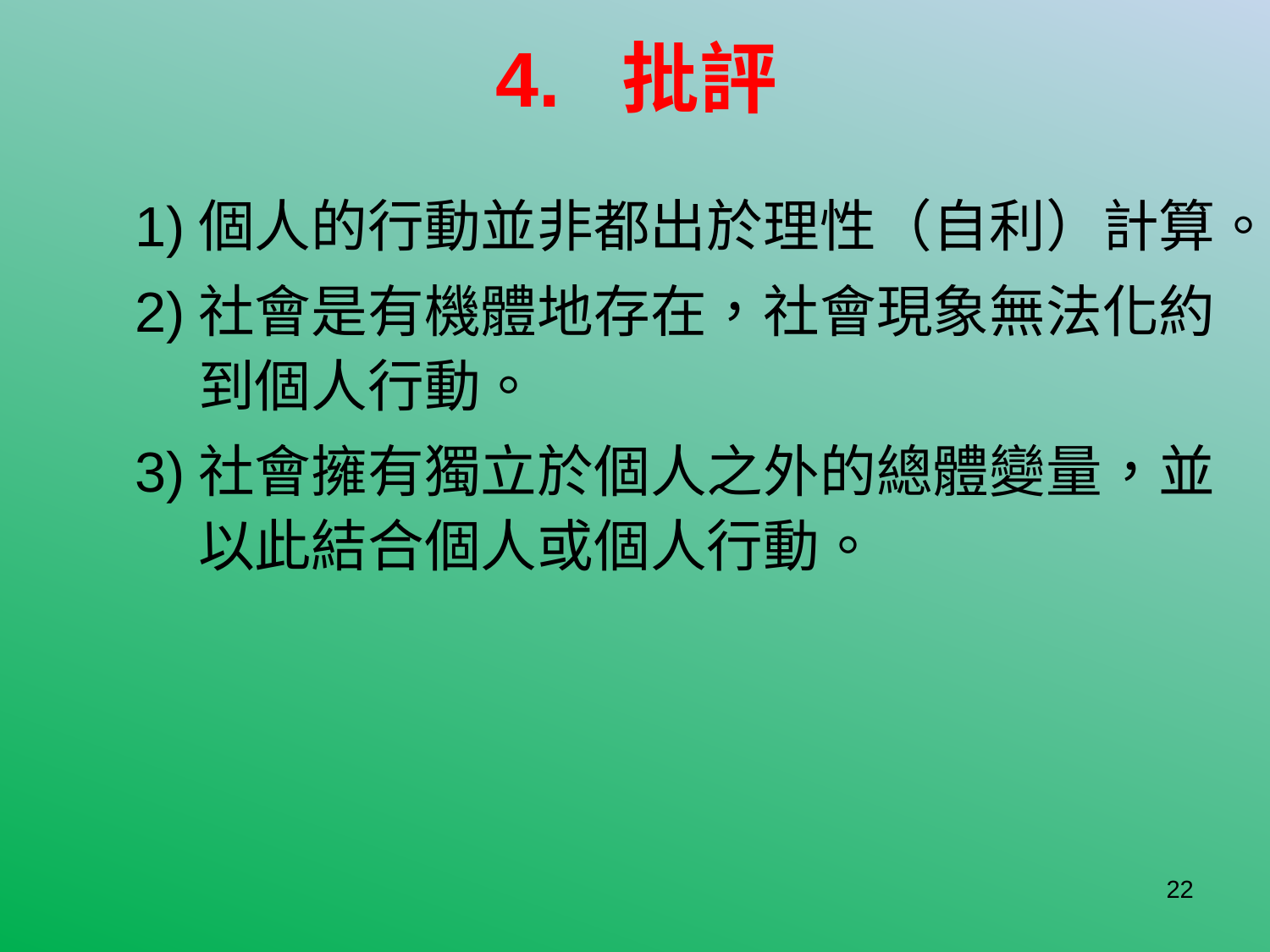

# 4.  批評
個人的行動並非都出於理性（自利）計算。
社會是有機體地存在，社會現象無法化約到個人行動。
社會擁有獨立於個人之外的總體變量，並以此結合個人或個人行動。
22